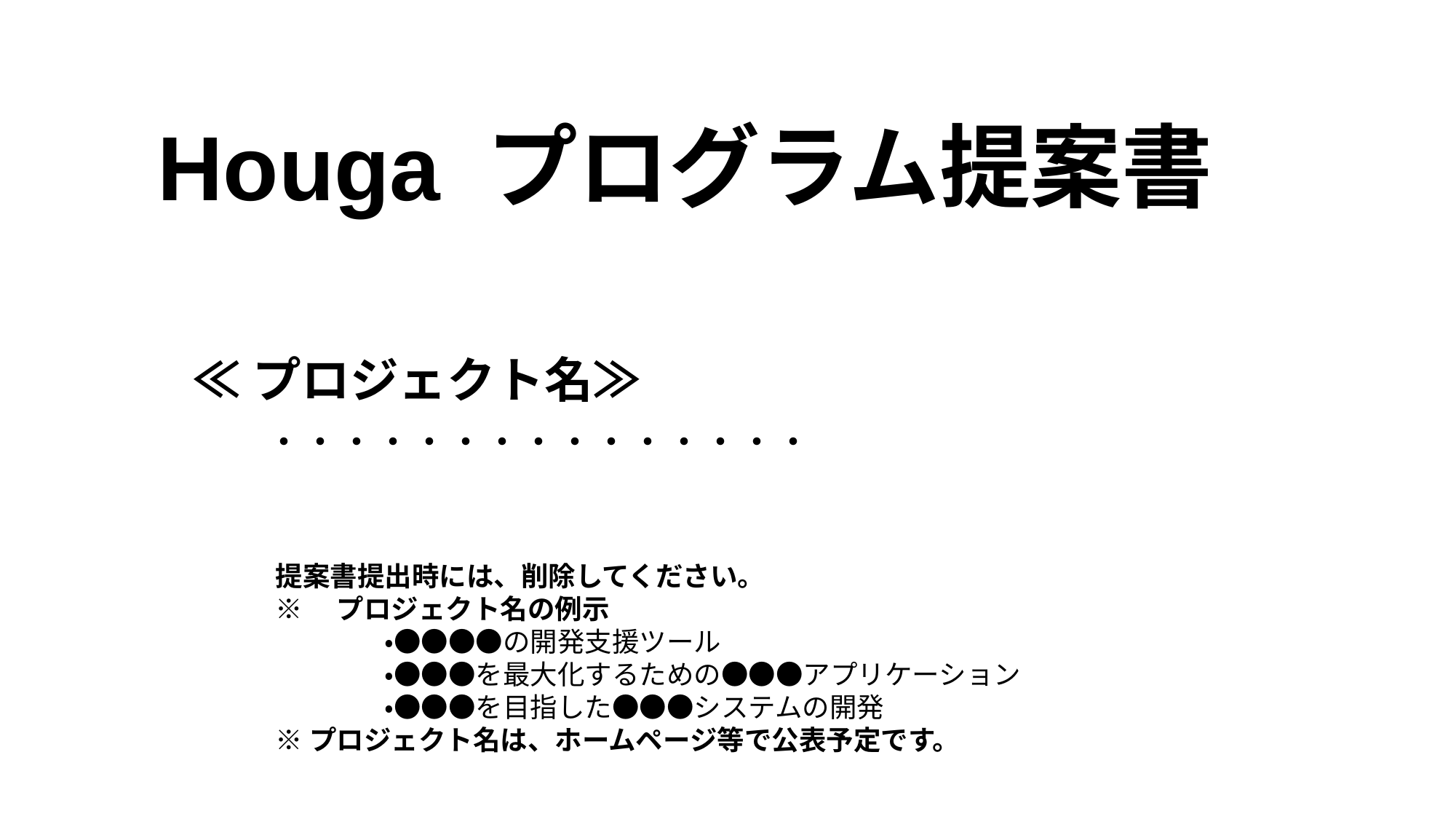

# Houga プログラム提案書
≪プロジェクト名≫
　　・・・・・・・・・・・・・・・

提案書提出時には、削除してください。
※　プロジェクト名の例示
　　　　・●●●●の開発支援ツール
　　　　・●●●を最大化するための●●●アプリケーション
　　　　・●●●を目指した●●●システムの開発
※プロジェクト名は、ホームページ等で公表予定です。